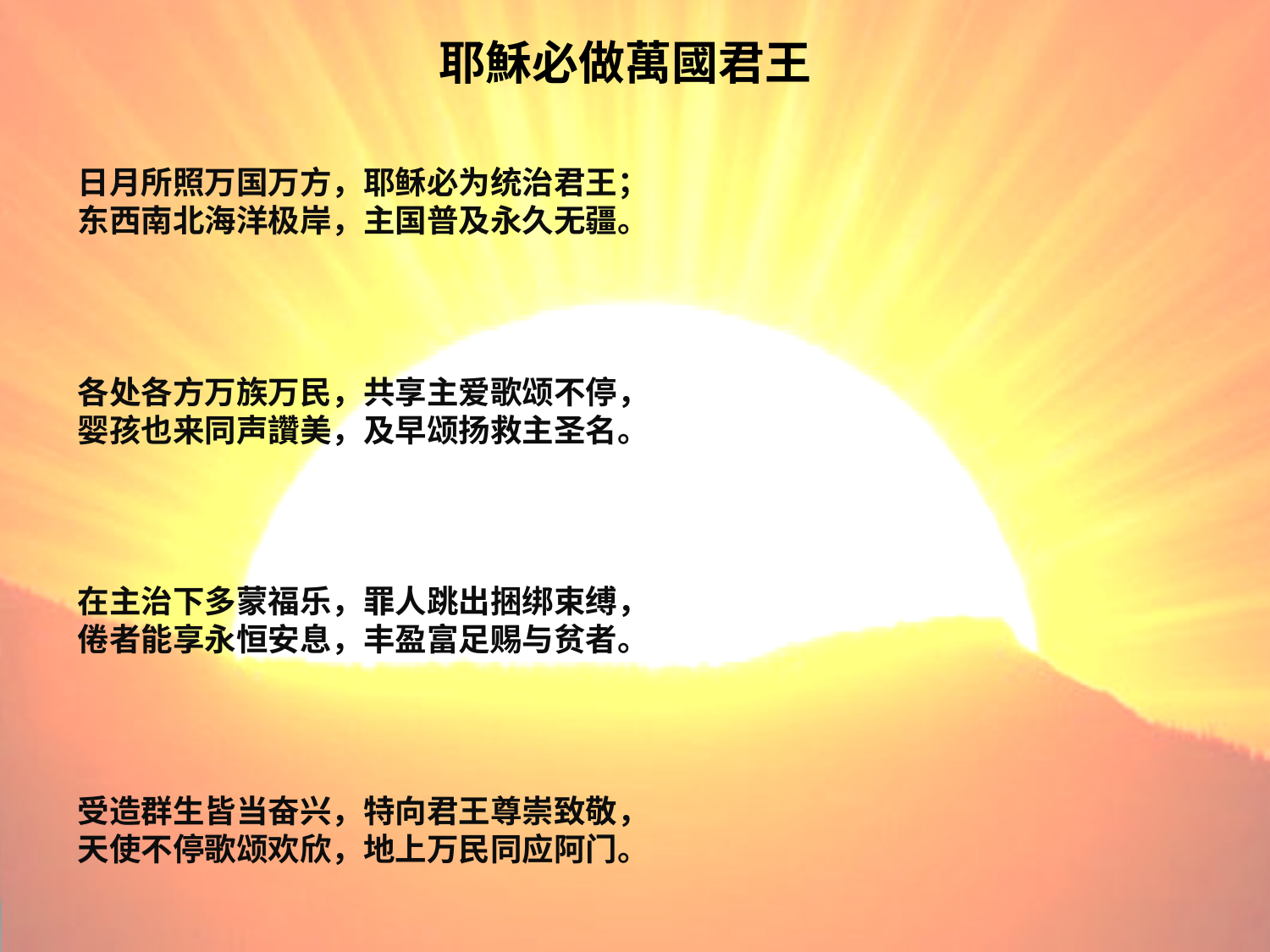

# 耶穌必做萬國君王
日月所照万国万方，耶稣必为统治君王；
东西南北海洋极岸，主国普及永久无疆。

各处各方万族万民，共享主爱歌颂不停，
婴孩也来同声讚美，及早颂扬救主圣名。

在主治下多蒙福乐，罪人跳出捆绑束缚，
倦者能享永恒安息，丰盈富足赐与贫者。

受造群生皆当奋兴，特向君王尊崇致敬，
天使不停歌颂欢欣，地上万民同应阿门。